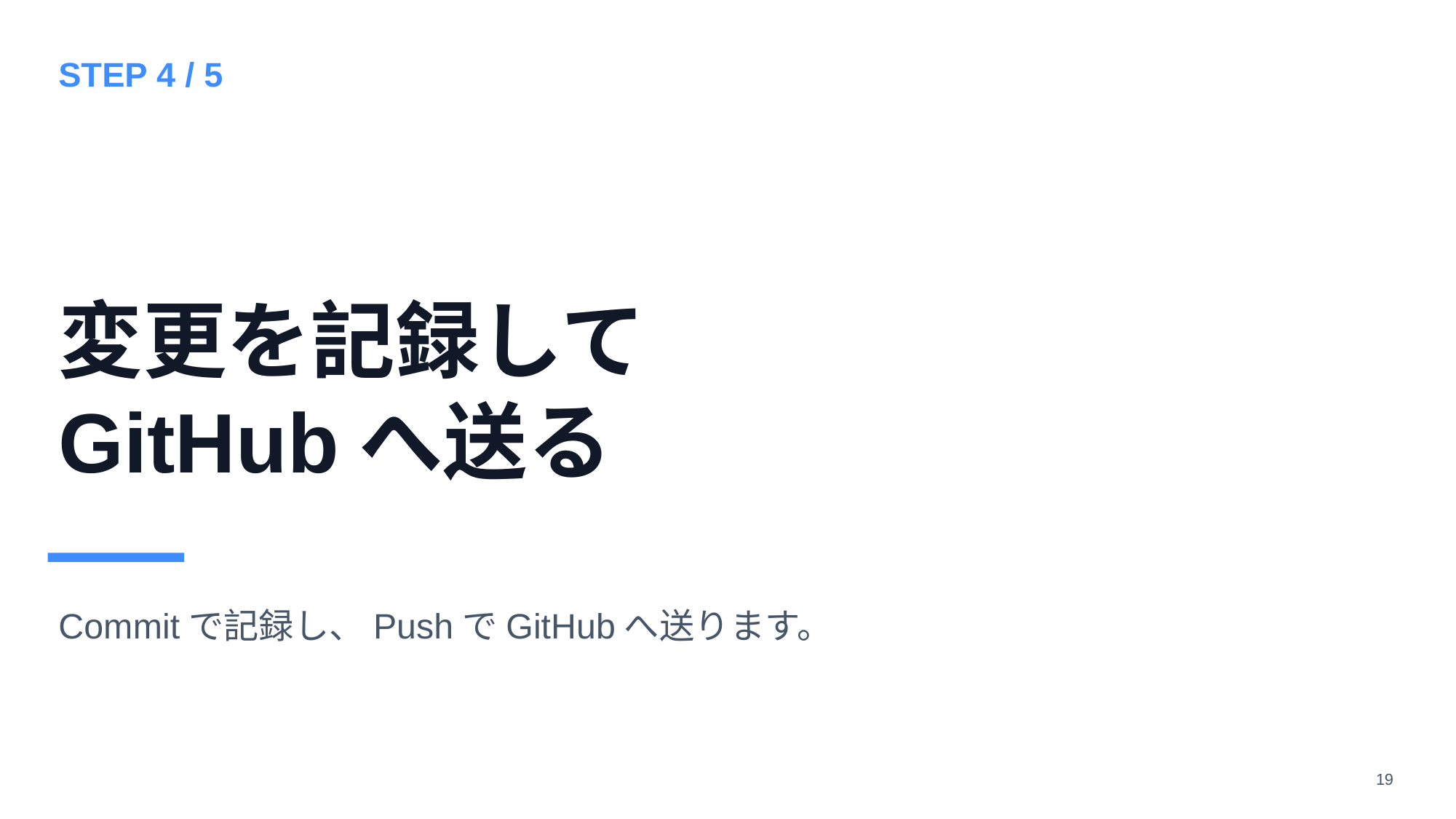

STEP 4 / 5
変更を記録して
GitHubへ送る

Commitで記録し、PushでGitHubへ送ります。
19